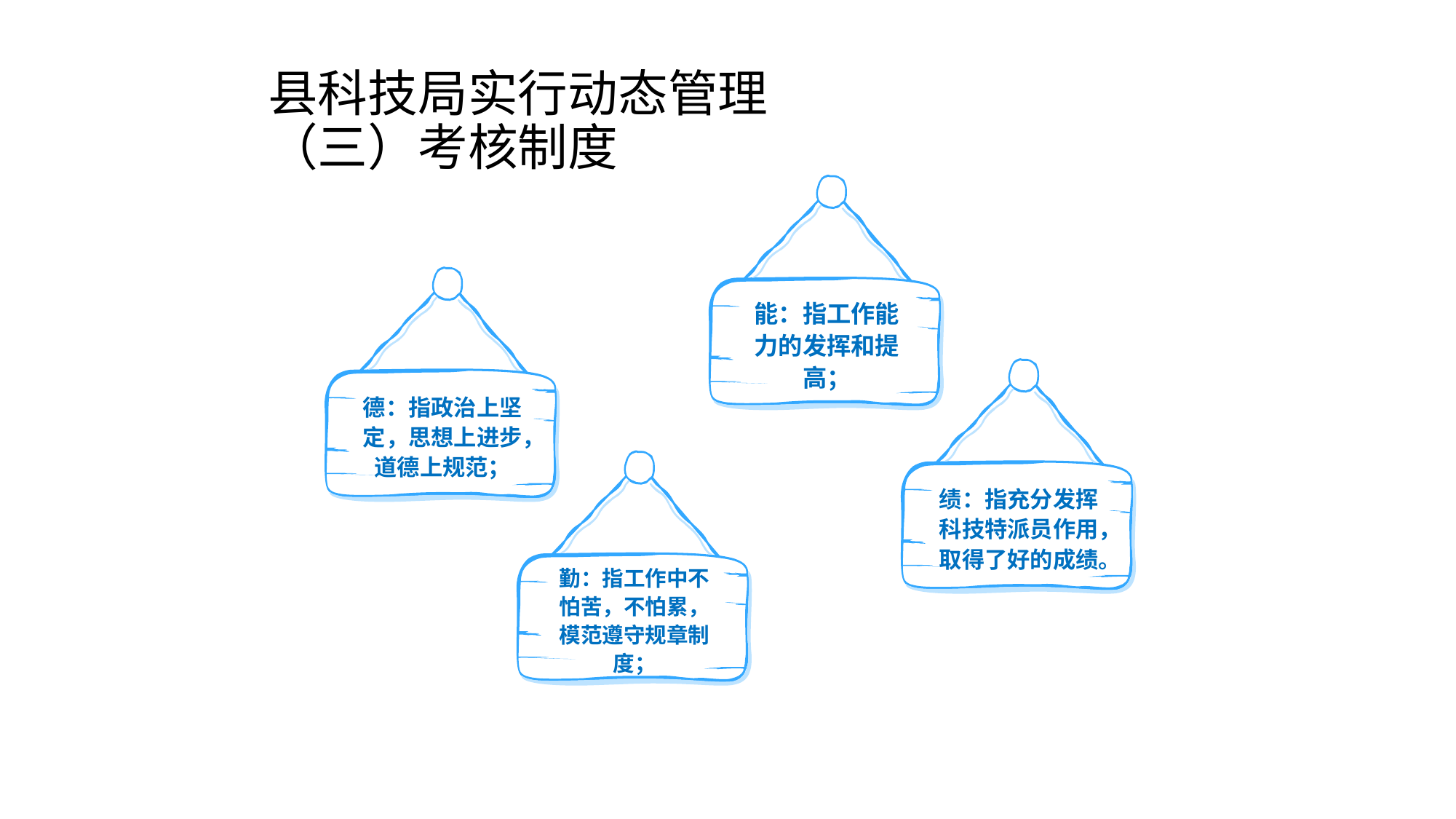

# 县科技局实行动态管理 （三）考核制度

能：指工作能力的发挥和提高；

德：指政治上坚定，思想上进步，道德上规范；

绩：指充分发挥科技特派员作用，取得了好的成绩。

勤：指工作中不怕苦，不怕累，模范遵守规章制度；